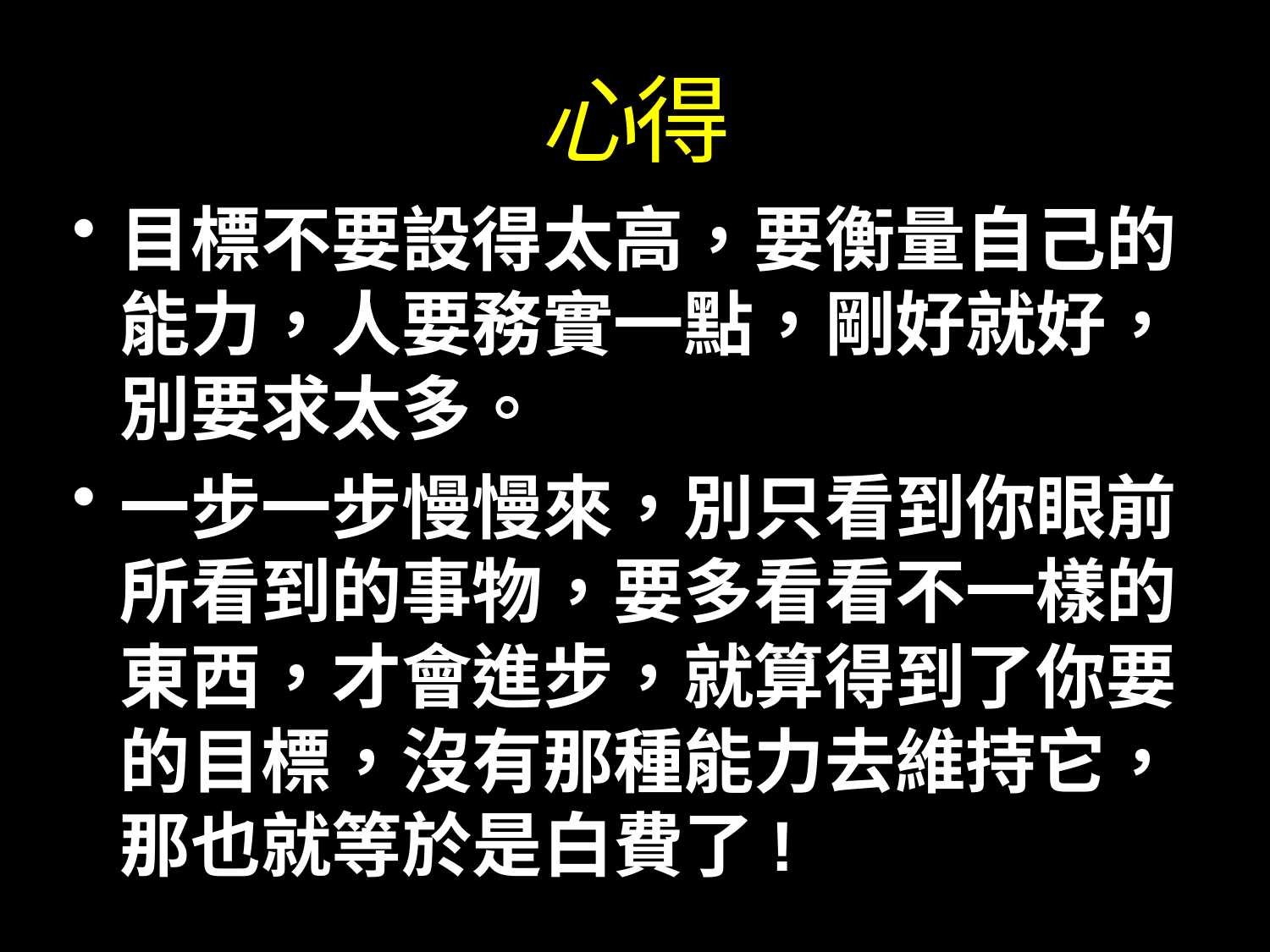

# 心得
目標不要設得太高，要衡量自己的能力，人要務實一點，剛好就好，別要求太多。
一步一步慢慢來，別只看到你眼前所看到的事物，要多看看不一樣的東西，才會進步，就算得到了你要的目標，沒有那種能力去維持它，那也就等於是白費了!